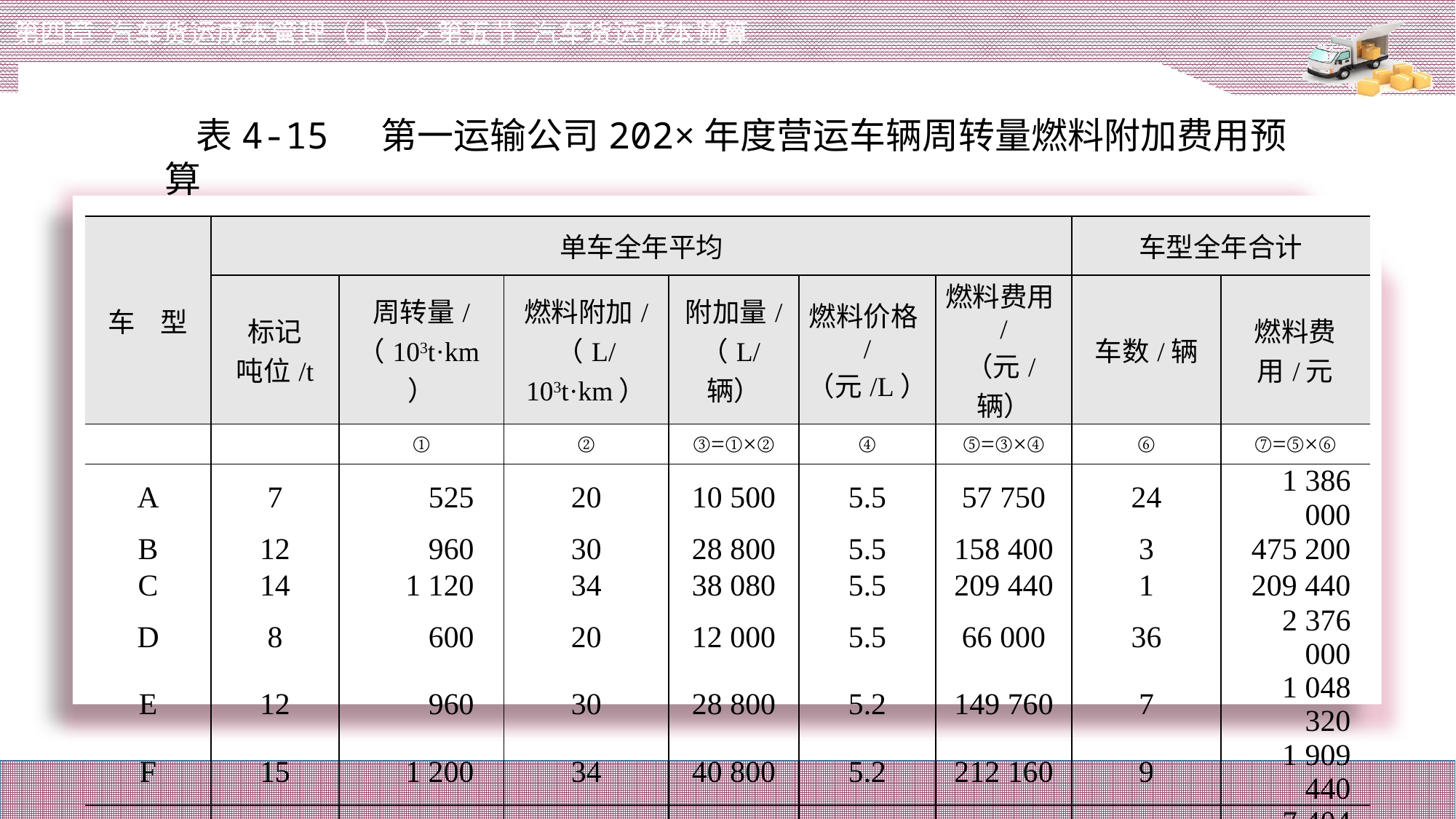

第四章  汽车货运成本管理（上）>第五节  汽车货运成本预算
表4-15  第一运输公司202×年度营运车辆周转量燃料附加费用预算
| 车 型 | 单车全年平均 |  |  |  |  |  | 车型全年合计 |  |
| --- | --- | --- | --- | --- | --- | --- | --- | --- |
|  | 标记 吨位/t | 周转量/ （103t·km） | 燃料附加/ （L/103t·km） | 附加量/ （L/辆） | 燃料价格/ （元/L） | 燃料费用/ （元/辆） | 车数/辆 | 燃料费用/元 |
|  |  | ① | ② | ③=①×② | ④ | ⑤=③×④ | ⑥ | ⑦=⑤×⑥ |
| A | 7 | 525 | 20 | 10 500 | 5.5 | 57 750 | 24 | 1 386 000 |
| B | 12 | 960 | 30 | 28 800 | 5.5 | 158 400 | 3 | 475 200 |
| C | 14 | 1 120 | 34 | 38 080 | 5.5 | 209 440 | 1 | 209 440 |
| D | 8 | 600 | 20 | 12 000 | 5.5 | 66 000 | 36 | 2 376 000 |
| E | 12 | 960 | 30 | 28 800 | 5.2 | 149 760 | 7 | 1 048 320 |
| F | 15 | 1 200 | 34 | 40 800 | 5.2 | 212 160 | 9 | 1 909 440 |
| 合计 |  |  |  |  |  |  |  | 7 404 400 |